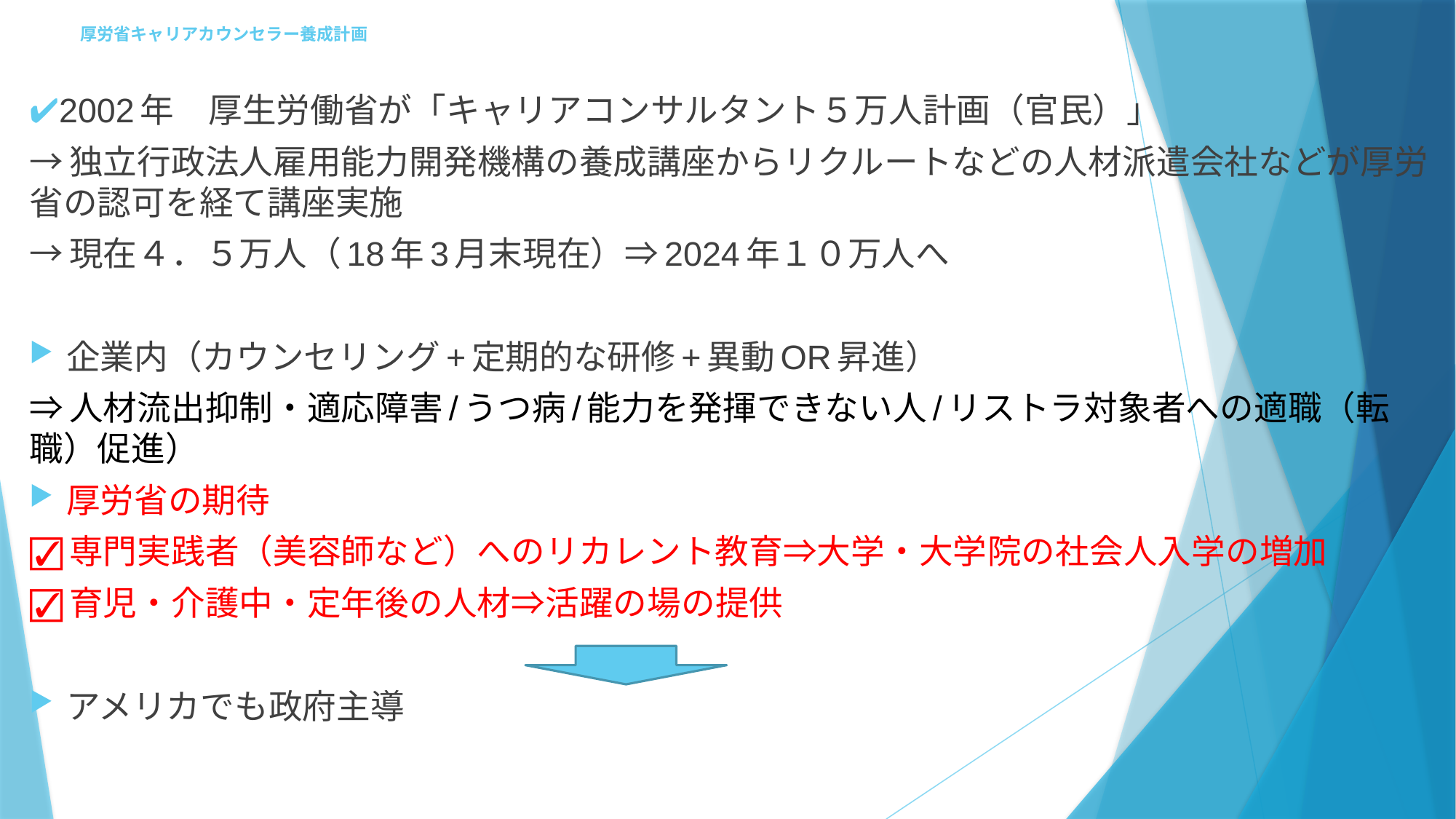

# 厚労省キャリアカウンセラー養成計画

✔2002年　厚生労働省が「キャリアコンサルタント５万人計画（官民）」
→独立行政法人雇用能力開発機構の養成講座からリクルートなどの人材派遣会社などが厚労省の認可を経て講座実施
→現在４．５万人（18年3月末現在）⇒2024年１０万人へ

企業内（カウンセリング+定期的な研修+異動OR昇進）
⇒人材流出抑制・適応障害/うつ病/能力を発揮できない人/リストラ対象者への適職（転職）促進）
厚労省の期待
☑専門実践者（美容師など）へのリカレント教育⇒大学・大学院の社会人入学の増加
☑育児・介護中・定年後の人材⇒活躍の場の提供

アメリカでも政府主導